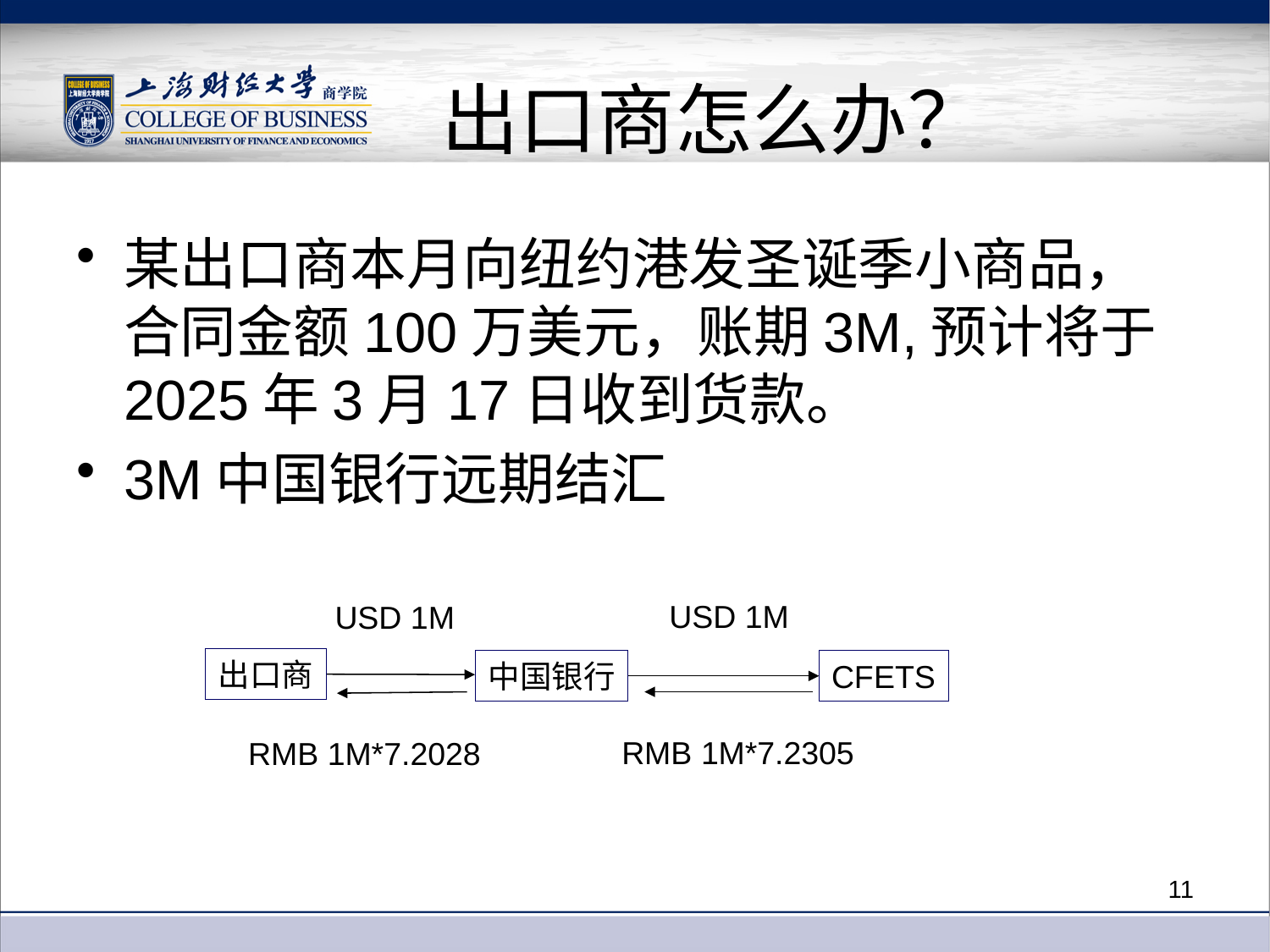

# 出口商怎么办？
某出口商本月向纽约港发圣诞季小商品，合同金额100万美元，账期3M,预计将于2025年3月17日收到货款。
3M中国银行远期结汇

USD 1M
USD 1M
出口商
中国银行
CFETS
RMB 1M*7.2305
RMB 1M*7.2028
11